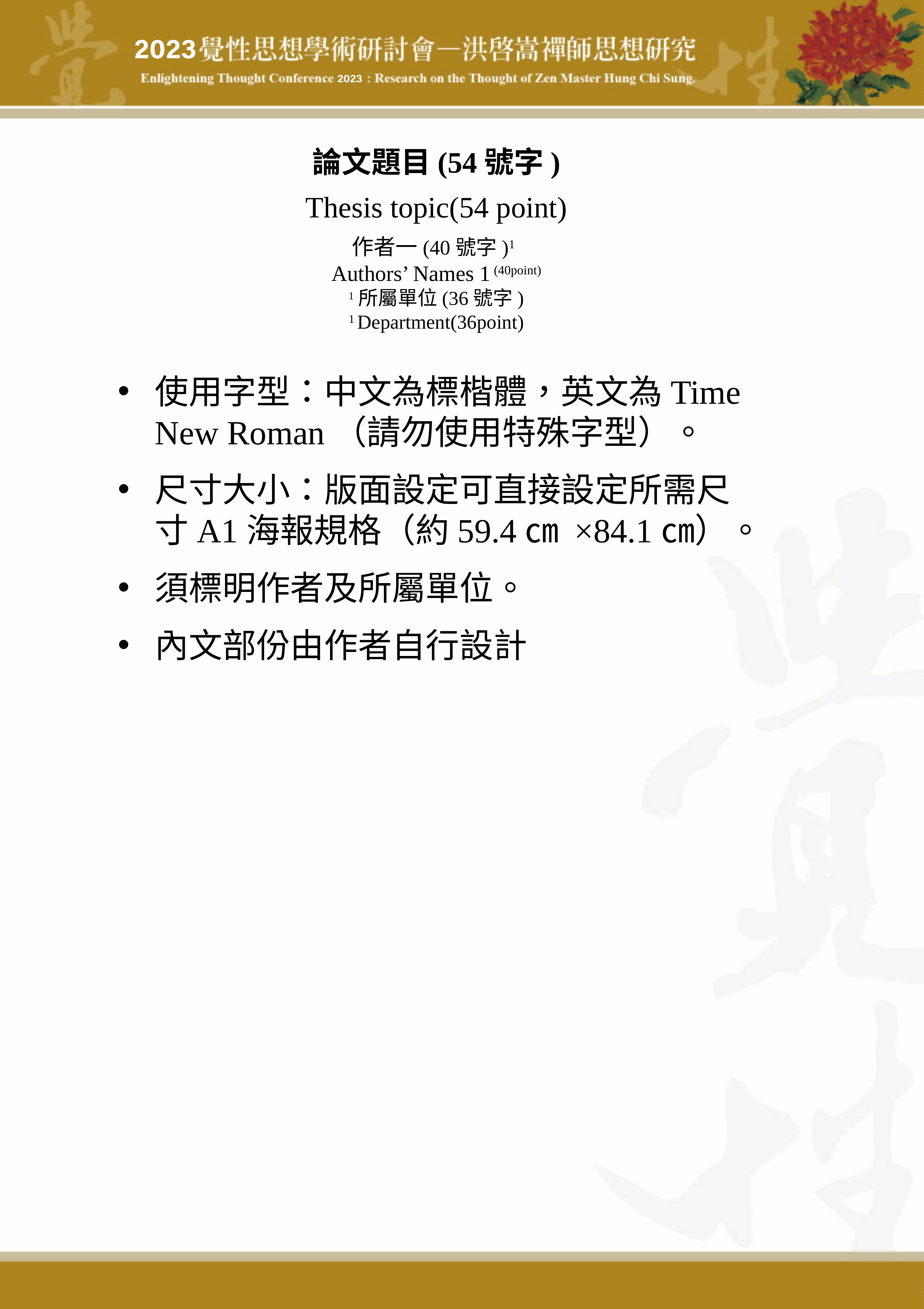

論文題目(54號字)
Thesis topic(54 point)
作者一(40號字)1
Authors’ Names 1 (40point)
1所屬單位(36號字)
1 Department(36point)
使用字型：中文為標楷體，英文為Time New Roman（請勿使用特殊字型）。
尺寸大小：版面設定可直接設定所需尺寸A1海報規格（約59.4㎝ ×84.1㎝）。
須標明作者及所屬單位。
內文部份由作者自行設計